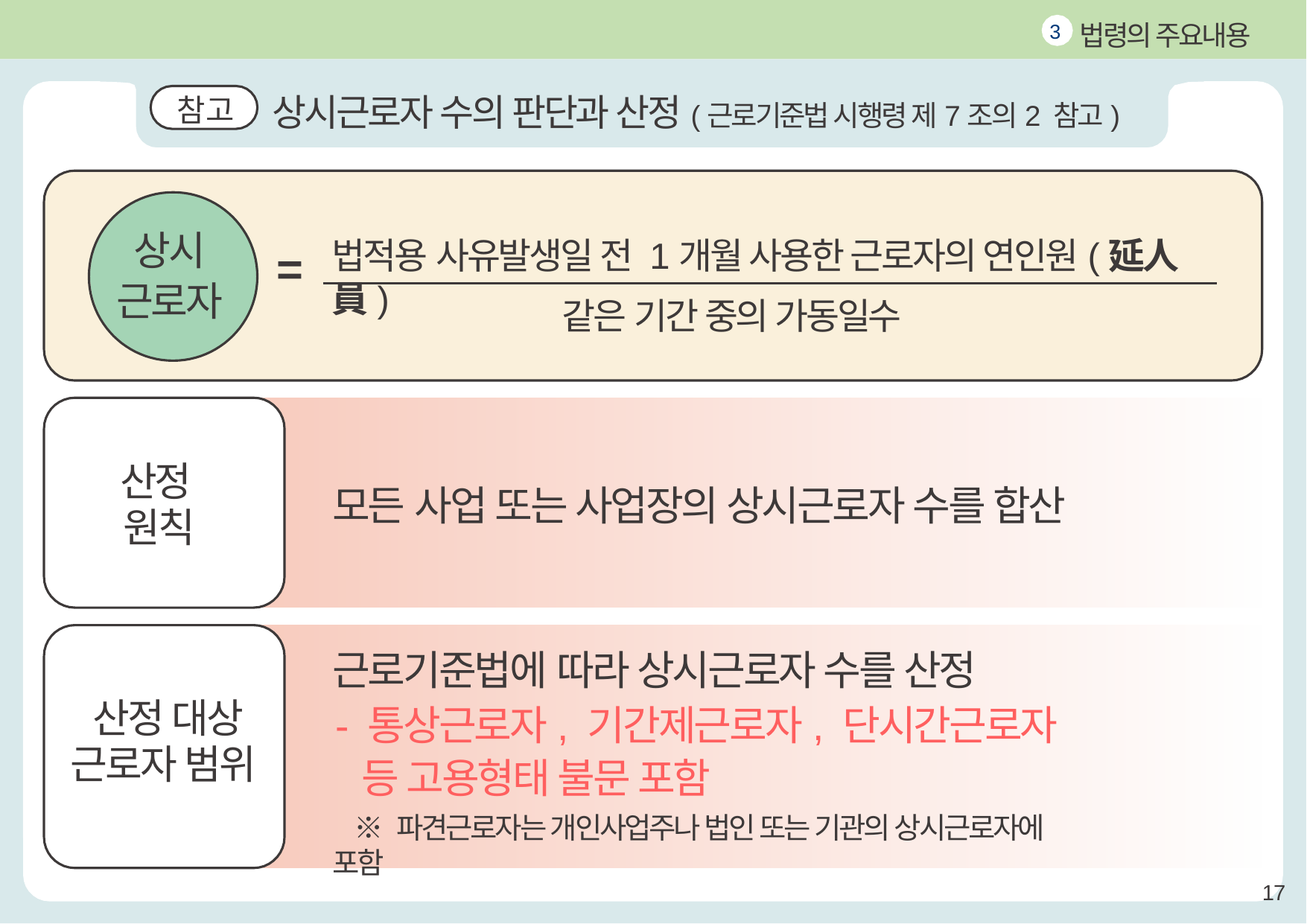

법령의 주요내용
3

상시근로자 수의 판단과 산정(근로기준법 시행령 제7조의2 참고)
참고

상시
근로자
법적용 사유발생일 전 1개월 사용한 근로자의 연인원(延人員)
=

같은 기간 중의 가동일수

산정  원칙
모든 사업 또는 사업장의 상시근로자 수를 합산

근로기준법에 따라 상시근로자 수를 산정
- 통상근로자, 기간제근로자, 단시간근로자 등 고용형태 불문 포함
    ※ 파견근로자는 개인사업주나 법인 또는 기관의 상시근로자에 포함
산정 대상  근로자 범위
17